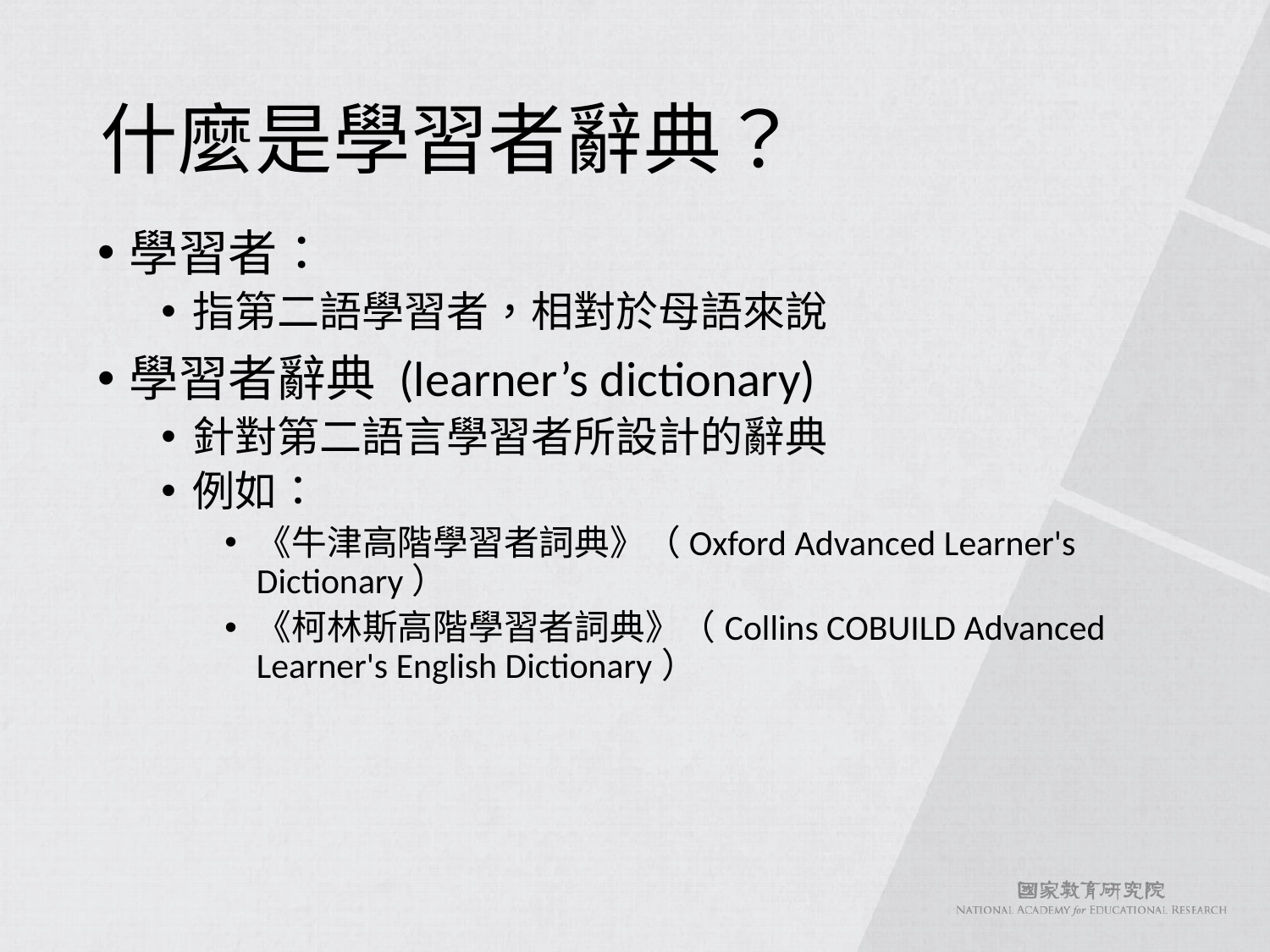

# 什麼是學習者辭典？
學習者：
指第二語學習者，相對於母語來說
學習者辭典 (learner’s dictionary)
針對第二語言學習者所設計的辭典
例如：
《牛津高階學習者詞典》（Oxford Advanced Learner's Dictionary）
《柯林斯高階學習者詞典》（Collins COBUILD Advanced Learner's English Dictionary）